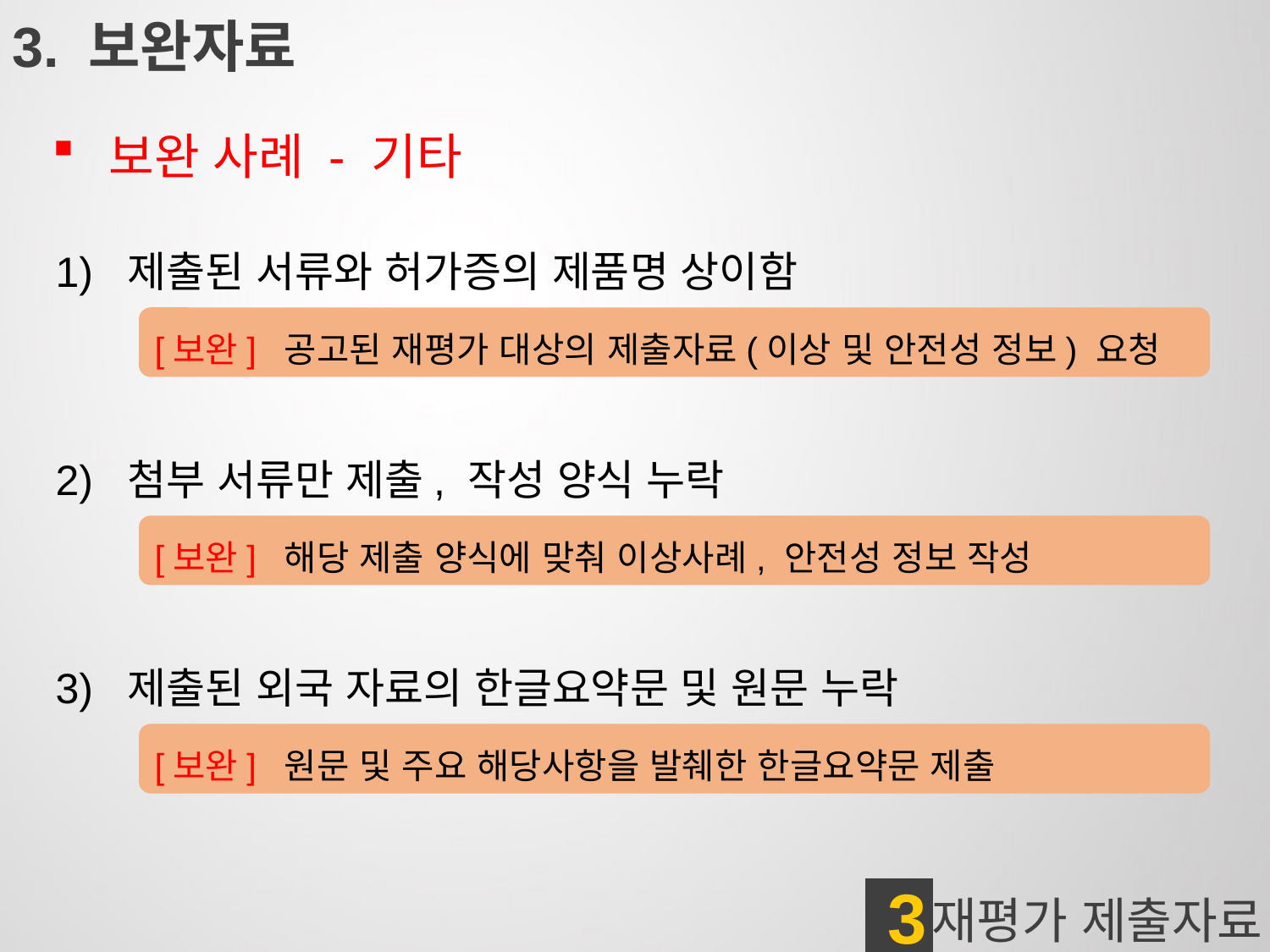

3. 보완자료
  보완 사례 - 기타
1)  제출된 서류와 허가증의 제품명 상이함
[보완]  공고된 재평가 대상의 제출자료(이상 및 안전성 정보) 요청
2)  첨부 서류만 제출, 작성 양식 누락
[보완]  해당 제출 양식에 맞춰 이상사례, 안전성 정보 작성
3)  제출된 외국 자료의 한글요약문 및 원문 누락
[보완]  원문 및 주요 해당사항을 발췌한 한글요약문 제출
3

재평가 제출자료